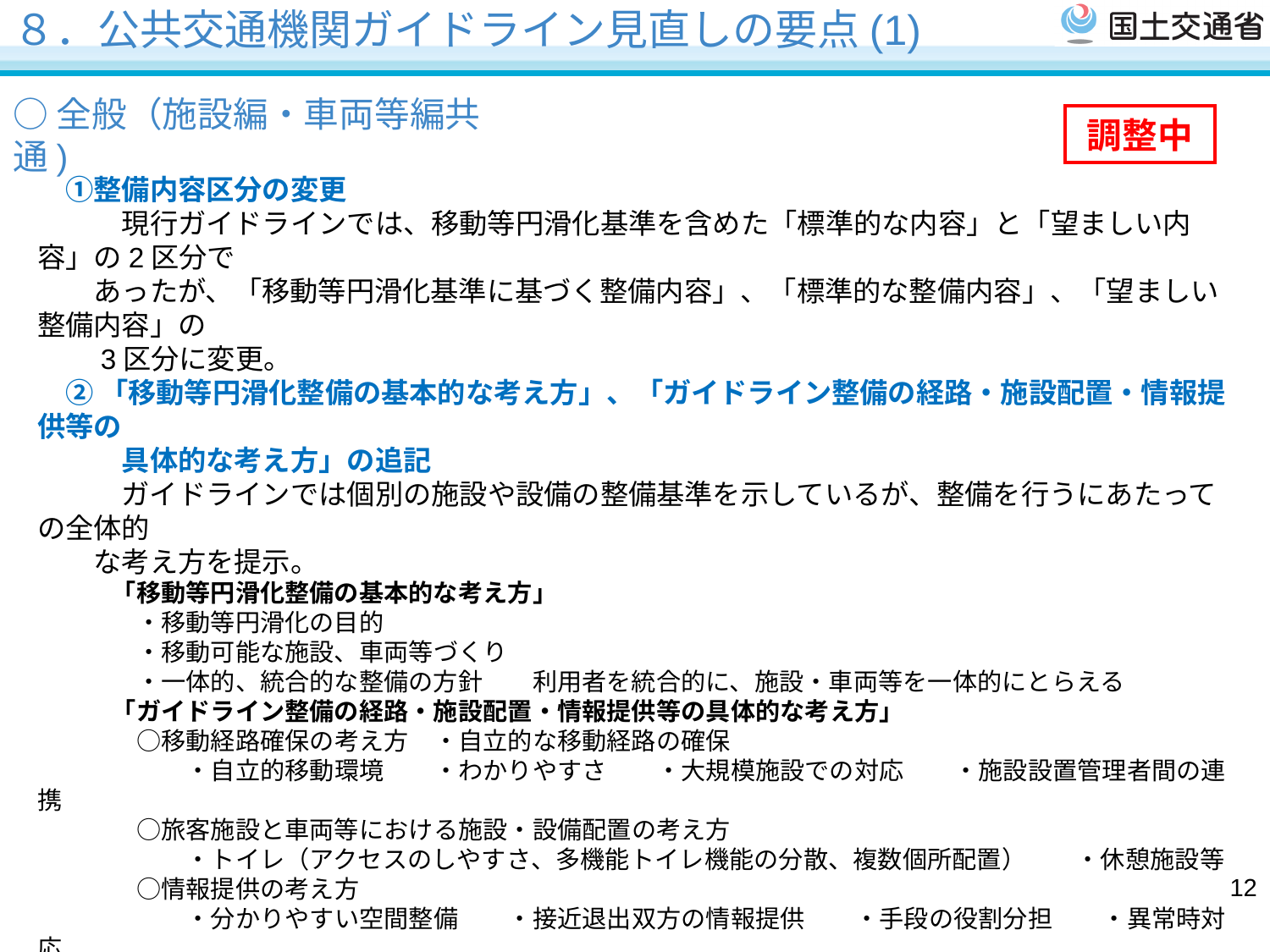

８．公共交通機関ガイドライン見直しの要点(1)
# ○全般（施設編・車両等編共通)
調整中
　①整備内容区分の変更
　　　現行ガイドラインでは、移動等円滑化基準を含めた「標準的な内容」と「望ましい内容」の2区分で
　　あったが、「移動等円滑化基準に基づく整備内容」、「標準的な整備内容」、「望ましい整備内容」の
　　3区分に変更。
　② 「移動等円滑化整備の基本的な考え方」、「ガイドライン整備の経路・施設配置・情報提供等の
　　　具体的な考え方」の追記
　　　ガイドラインでは個別の施設や設備の整備基準を示しているが、整備を行うにあたっての全体的
　　な考え方を提示。
　　　「移動等円滑化整備の基本的な考え方」
　　　　・移動等円滑化の目的
　　　　・移動可能な施設、車両等づくり
　　　　・一体的、統合的な整備の方針　　利用者を統合的に、施設・車両等を一体的にとらえる
　　　「ガイドライン整備の経路・施設配置・情報提供等の具体的な考え方」
　　　　○移動経路確保の考え方　・自立的な移動経路の確保
　　　　　　・自立的移動環境　　・わかりやすさ　　・大規模施設での対応　　・施設設置管理者間の連携
　　　　○旅客施設と車両等における施設・設備配置の考え方
　　　　　　・トイレ（アクセスのしやすさ、多機能トイレ機能の分散、複数個所配置）　　・休憩施設等
　　　　○情報提供の考え方
　　　　　　・分かりやすい空間整備　　・接近退出双方の情報提供　　・手段の役割分担　　・異常時対応
　　　　　　・技術的アプローチ　　・表示の方法　　・音案内
　　　　○人的支援の必要性と国・地方公共団体・事業者・利用者との相互の協力体制

12